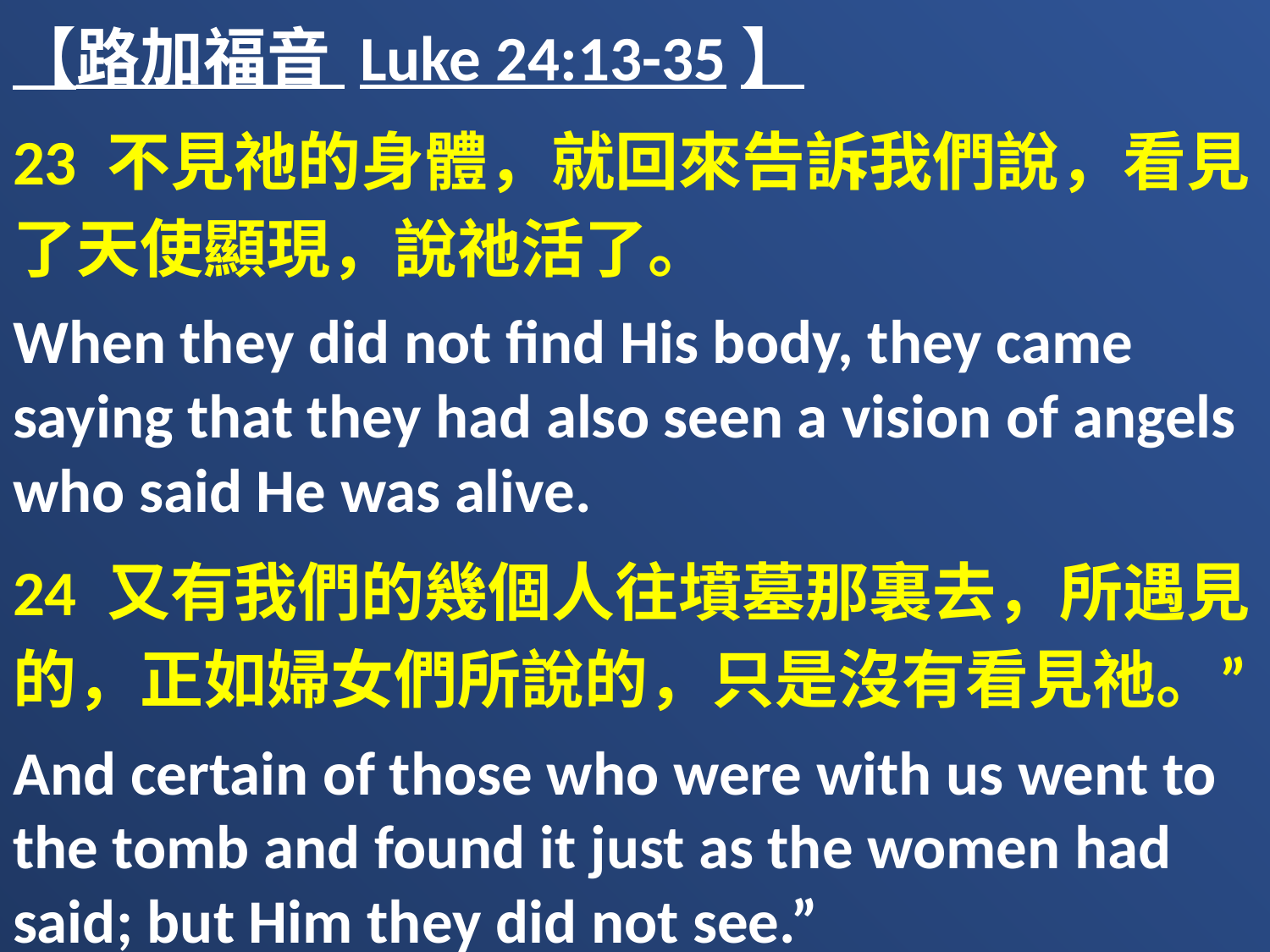

【路加福音 Luke 24:13-35】
23 不見祂的身體，就回來告訴我們說，看見了天使顯現，說祂活了。
When they did not find His body, they came saying that they had also seen a vision of angels who said He was alive.
24 又有我們的幾個人往墳墓那裏去，所遇見的，正如婦女們所說的，只是沒有看見祂。”
And certain of those who were with us went to the tomb and found it just as the women had said; but Him they did not see.”